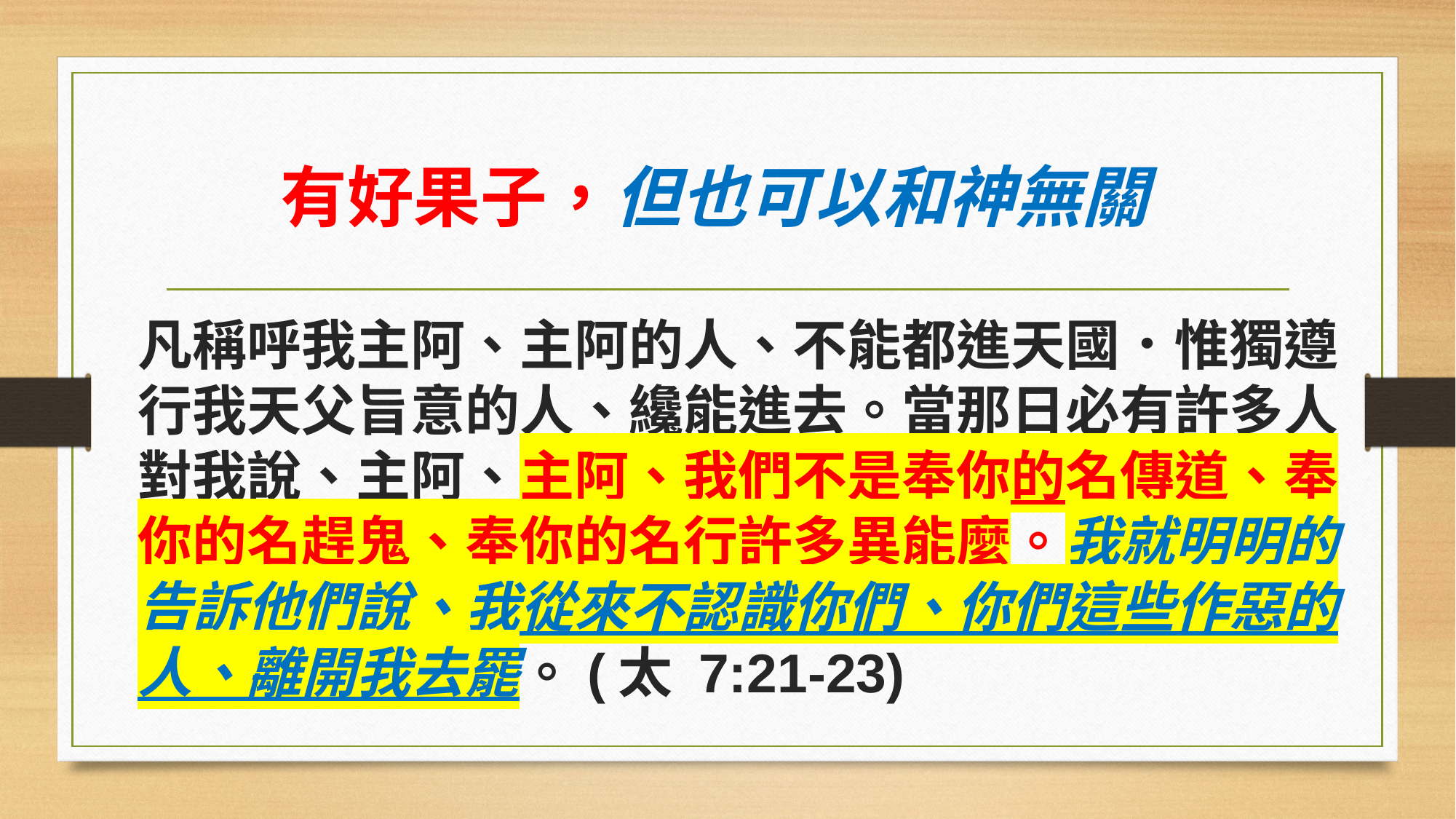

# 有好果子，但也可以和神無關
凡稱呼我主阿、主阿的人、不能都進天國．惟獨遵行我天父旨意的人、纔能進去。當那日必有許多人對我說、主阿、主阿、我們不是奉你的名傳道、奉你的名趕鬼、奉你的名行許多異能麼。我就明明的告訴他們說、我從來不認識你們、你們這些作惡的人、離開我去罷。(太 7:21-23)